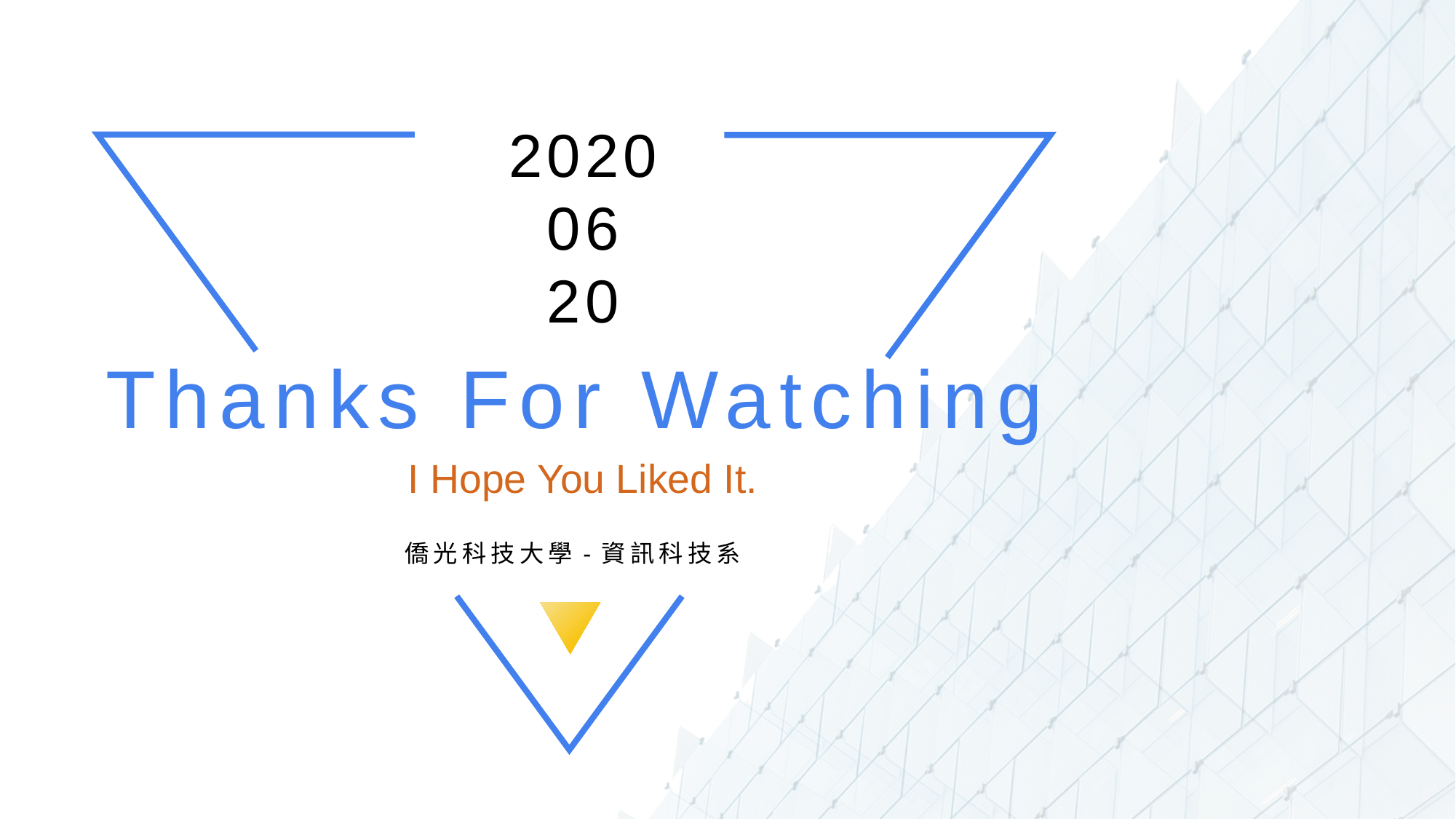

2020
06
20

Thanks For Watching
I Hope You Liked It.
僑光科技大學-資訊科技系